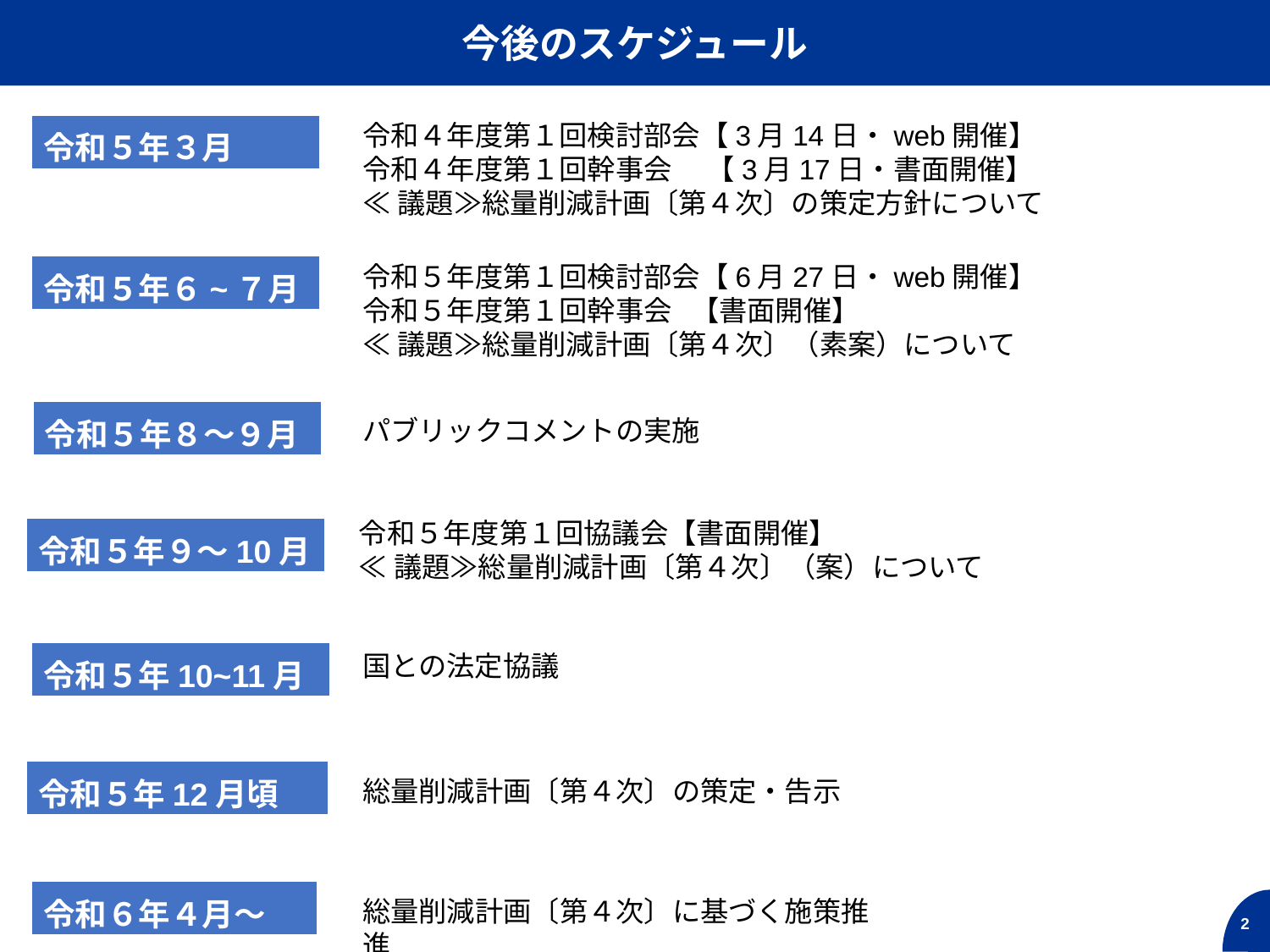

今後のスケジュール
令和４年度第１回検討部会【3月14日・web開催】
令和４年度第１回幹事会　 【3月17日・書面開催】
≪議題≫総量削減計画〔第４次〕の策定方針について
令和５年３月
令和５年度第１回検討部会【6月27日・web開催】
令和５年度第１回幹事会   【書面開催】
≪議題≫総量削減計画〔第４次〕（素案）について
令和５年６~７月
令和５年８～９月頃
パブリックコメントの実施
令和５年度第１回協議会【書面開催】
≪議題≫総量削減計画〔第４次〕（案）について
令和５年９～10月
令和５年10~11月
国との法定協議
令和５年12月頃
総量削減計画〔第４次〕の策定・告示
令和６年４月～
総量削減計画〔第４次〕に基づく施策推進